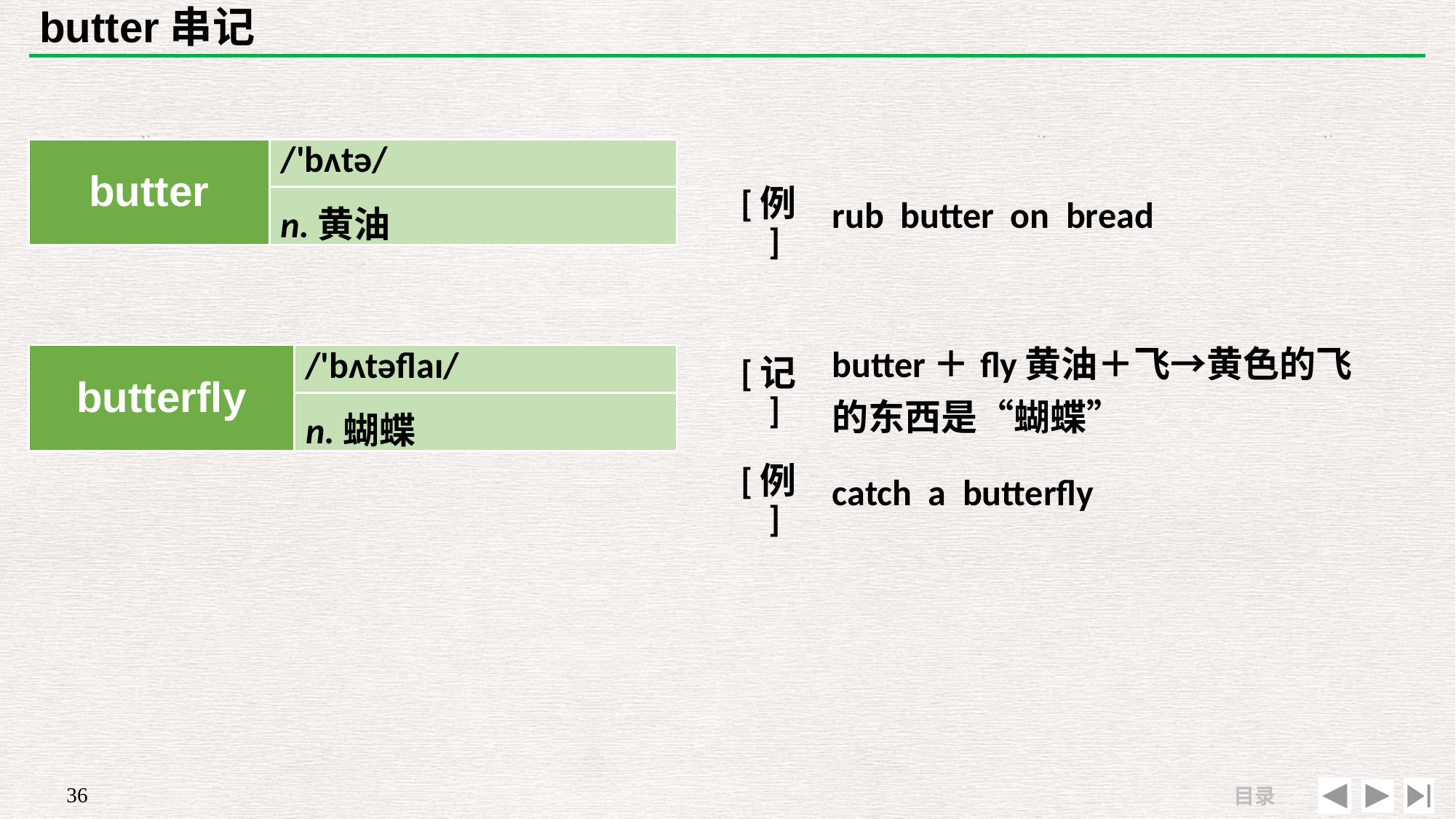

# butter串记

|  |  |
| --- | --- |
| [例] | rub butter on bread |
| butter | /'bʌtə/ |
| --- | --- |
|  |  |
n.黄油
| [记] | butter＋fly黄油＋飞→黄色的飞的东西是“蝴蝶” |
| --- | --- |
| [例] | catch a butterfly |
| butterfly | /'bʌtəflaɪ/ |
| --- | --- |
|  |  |
n.蝴蝶